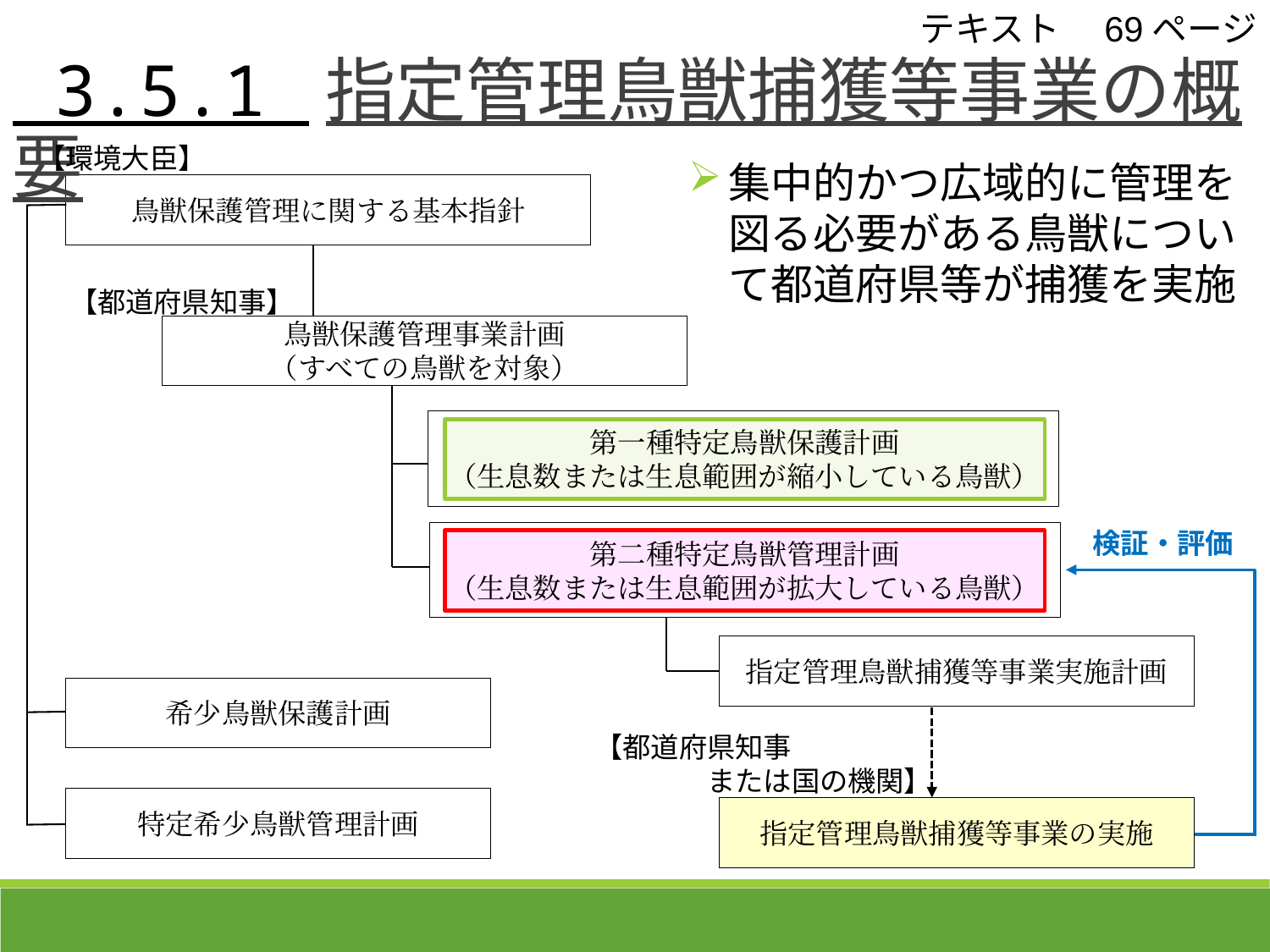

テキスト　69ページ
 3.5.1 指定管理鳥獣捕獲等事業の概要
【環境大臣】
集中的かつ広域的に管理を図る必要がある鳥獣について都道府県等が捕獲を実施
鳥獣保護管理に関する基本指針
【都道府県知事】
鳥獣保護管理事業計画
（すべての鳥獣を対象）

第一種特定鳥獣保護計画
（生息数または生息範囲が縮小している鳥獣）
検証・評価

第二種特定鳥獣管理計画
（生息数または生息範囲が拡大している鳥獣）
指定管理鳥獣捕獲等事業実施計画
希少鳥獣保護計画
【都道府県知事
　　　　または国の機関】
特定希少鳥獣管理計画
指定管理鳥獣捕獲等事業の実施